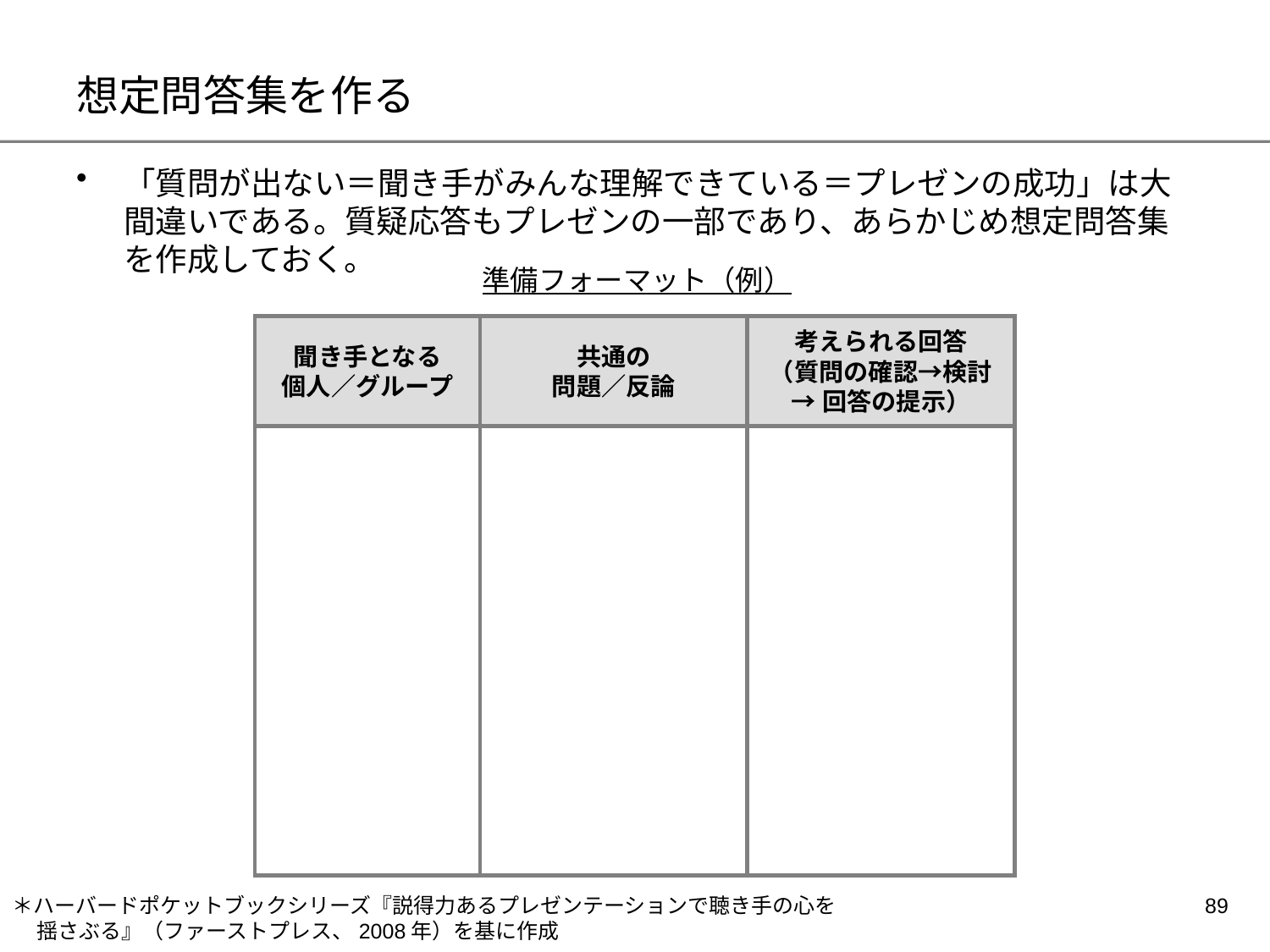

# 想定問答集を作る
「質問が出ない＝聞き手がみんな理解できている＝プレゼンの成功」は大間違いである。質疑応答もプレゼンの一部であり、あらかじめ想定問答集を作成しておく。
準備フォーマット（例）
聞き手となる
個人／グループ
共通の
問題／反論
考えられる回答
（質問の確認→検討
→回答の提示）

＊ハーバードポケットブックシリーズ『説得力あるプレゼンテーションで聴き手の心を揺さぶる』（ファーストプレス、2008年）を基に作成
89